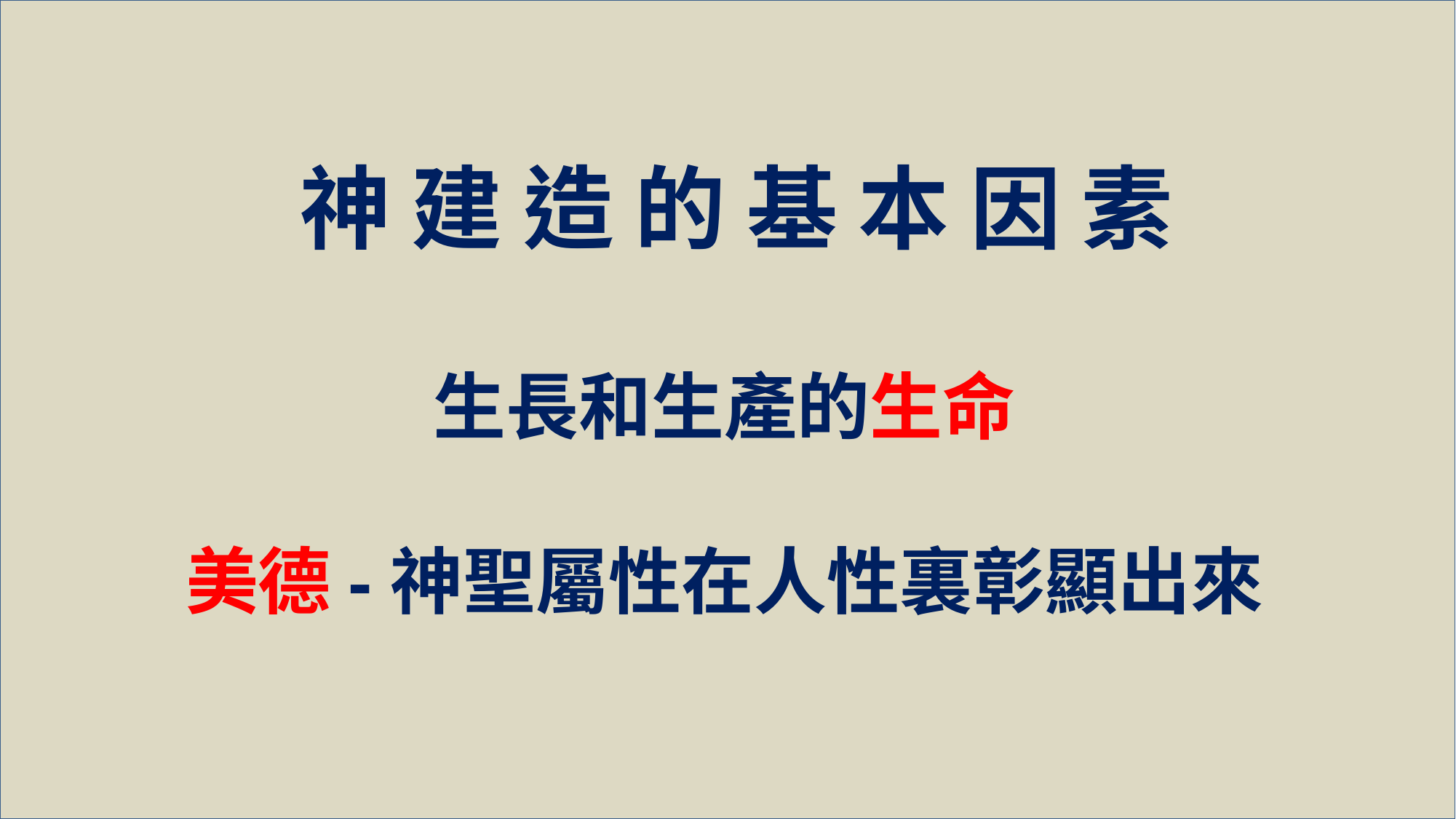

生長和生產的生命

美德-神聖屬性在人性裏彰顯出來

神 建 造 的 基 本 因 素